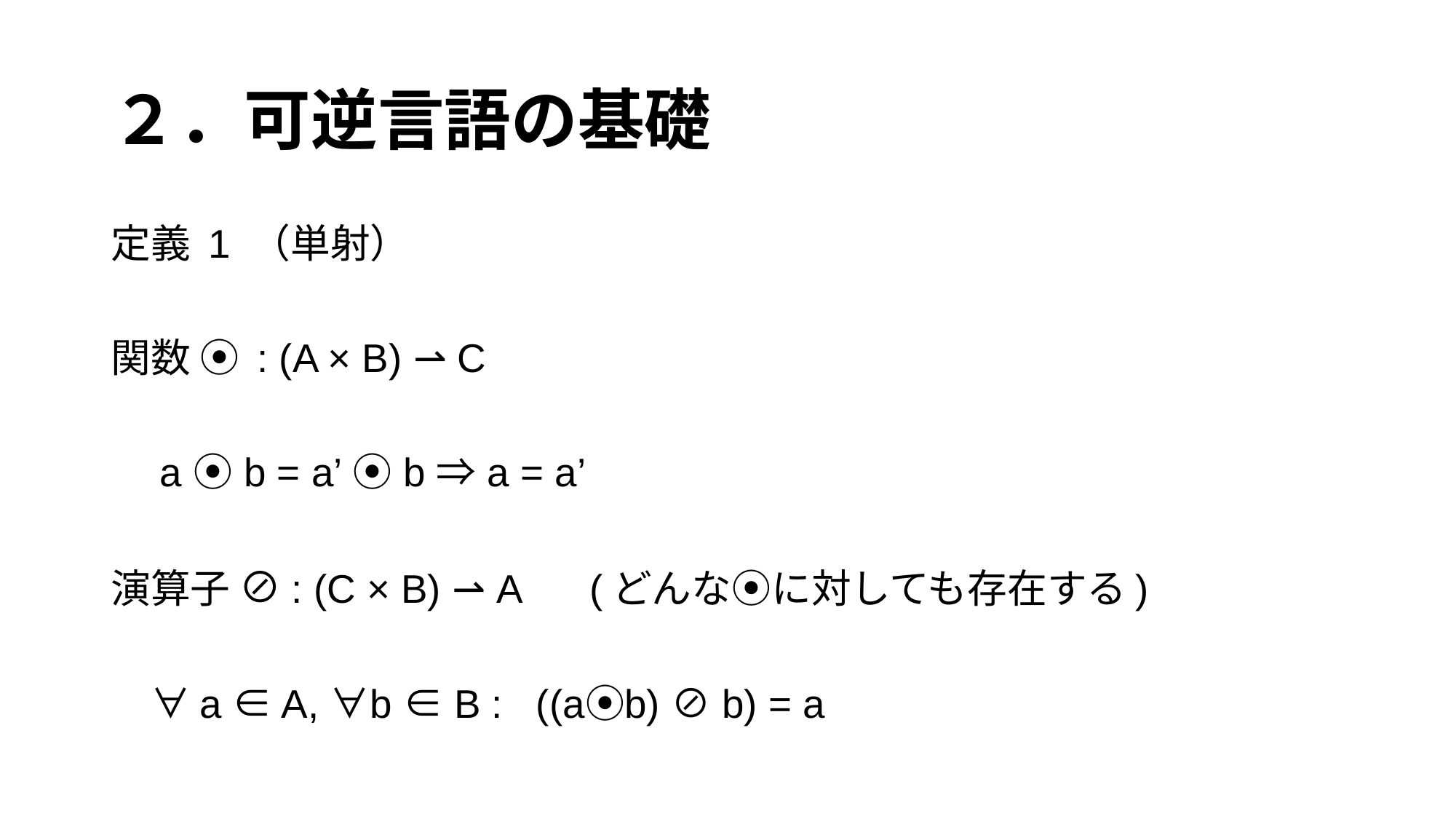

# ２．可逆言語の基礎
定義 1 （単射）

関数 ⦿ : (A × B) ⇀ C

　a ⦿ b = a’ ⦿ b ⇒ a = a’

演算子 ⊘: (C × B) ⇀ A 　(どんな⦿に対しても存在する)

　∀a ∈ A, ∀b ∈ B :   ((a⦿b) ⊘ b) = a